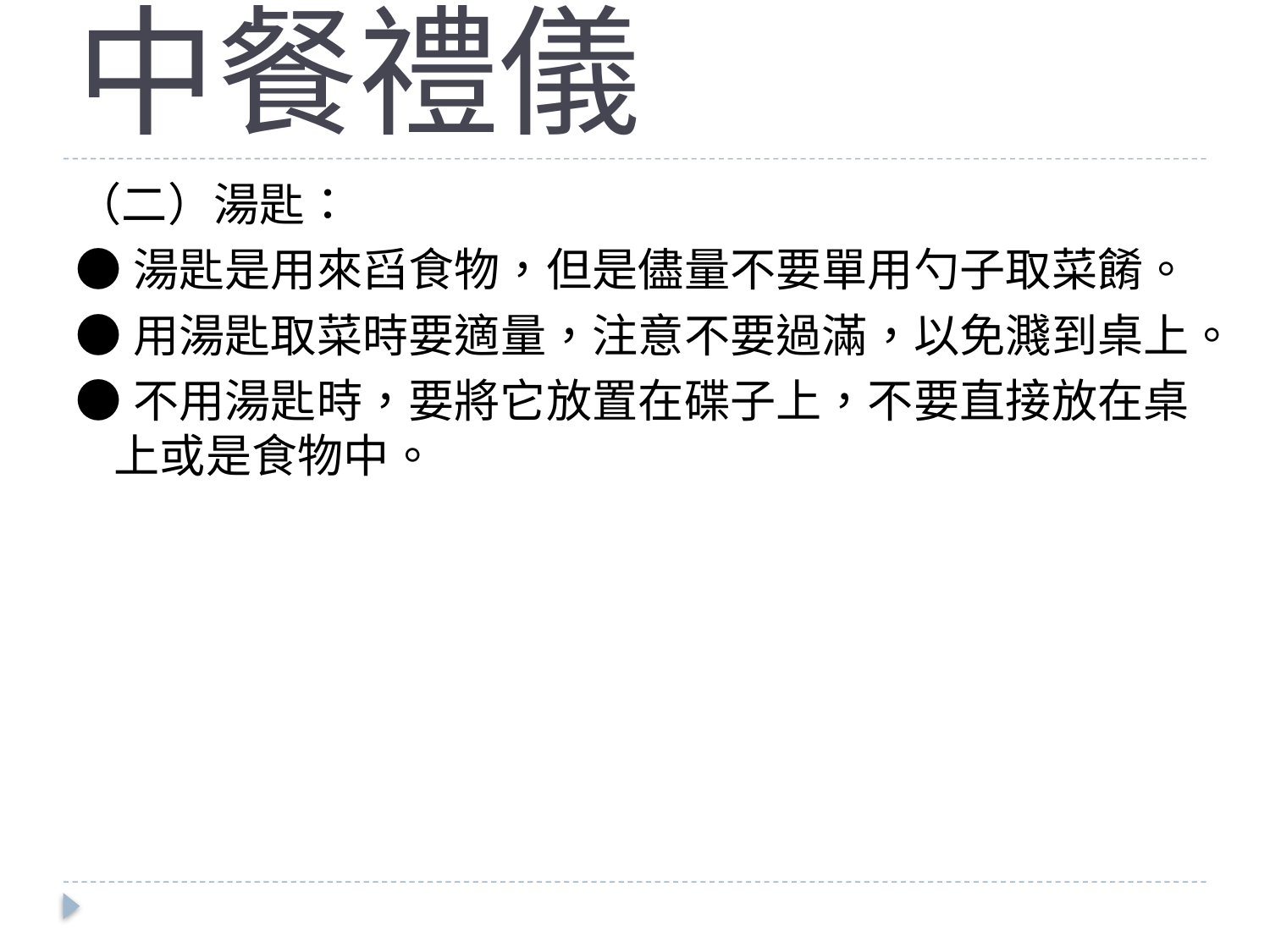

# 中餐禮儀
（二）湯匙：
●湯匙是用來舀食物，但是儘量不要單用勺子取菜餚。
●用湯匙取菜時要適量，注意不要過滿，以免濺到桌上。
●不用湯匙時，要將它放置在碟子上，不要直接放在桌上或是食物中。